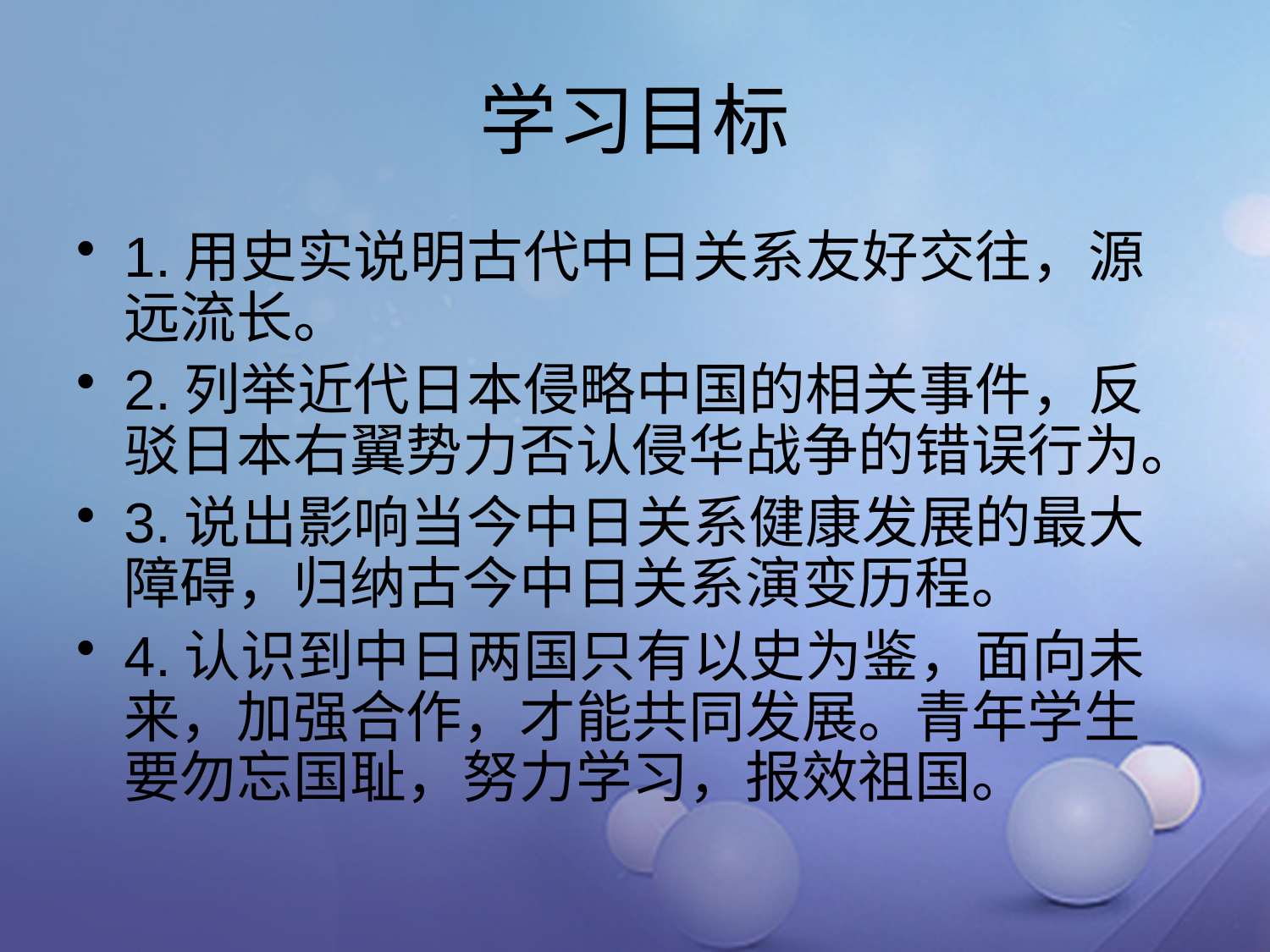

# 学习目标
1.用史实说明古代中日关系友好交往，源远流长。
2.列举近代日本侵略中国的相关事件，反驳日本右翼势力否认侵华战争的错误行为。
3.说出影响当今中日关系健康发展的最大障碍，归纳古今中日关系演变历程。
4.认识到中日两国只有以史为鉴，面向未来，加强合作，才能共同发展。青年学生要勿忘国耻，努力学习，报效祖国。